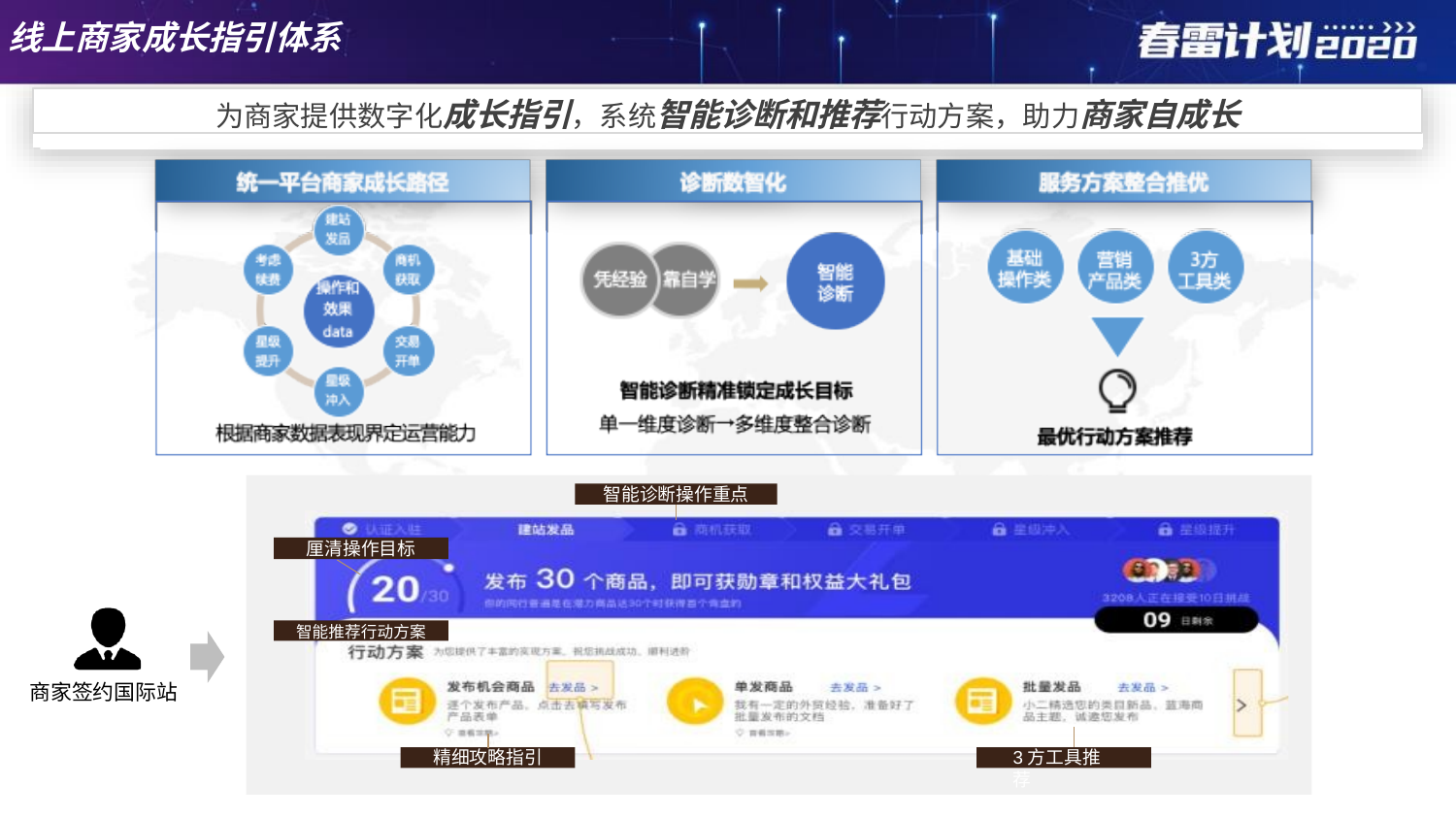

# 线上商家成长指引体系

为商家提供数字化成长指引，系统智能诊断和推荐行动方案，助力商家自成长

智能诊断操作重点

厘清操作目标

智能推荐行动方案

商家签约国际站

精细攻略指引
3方工具推荐